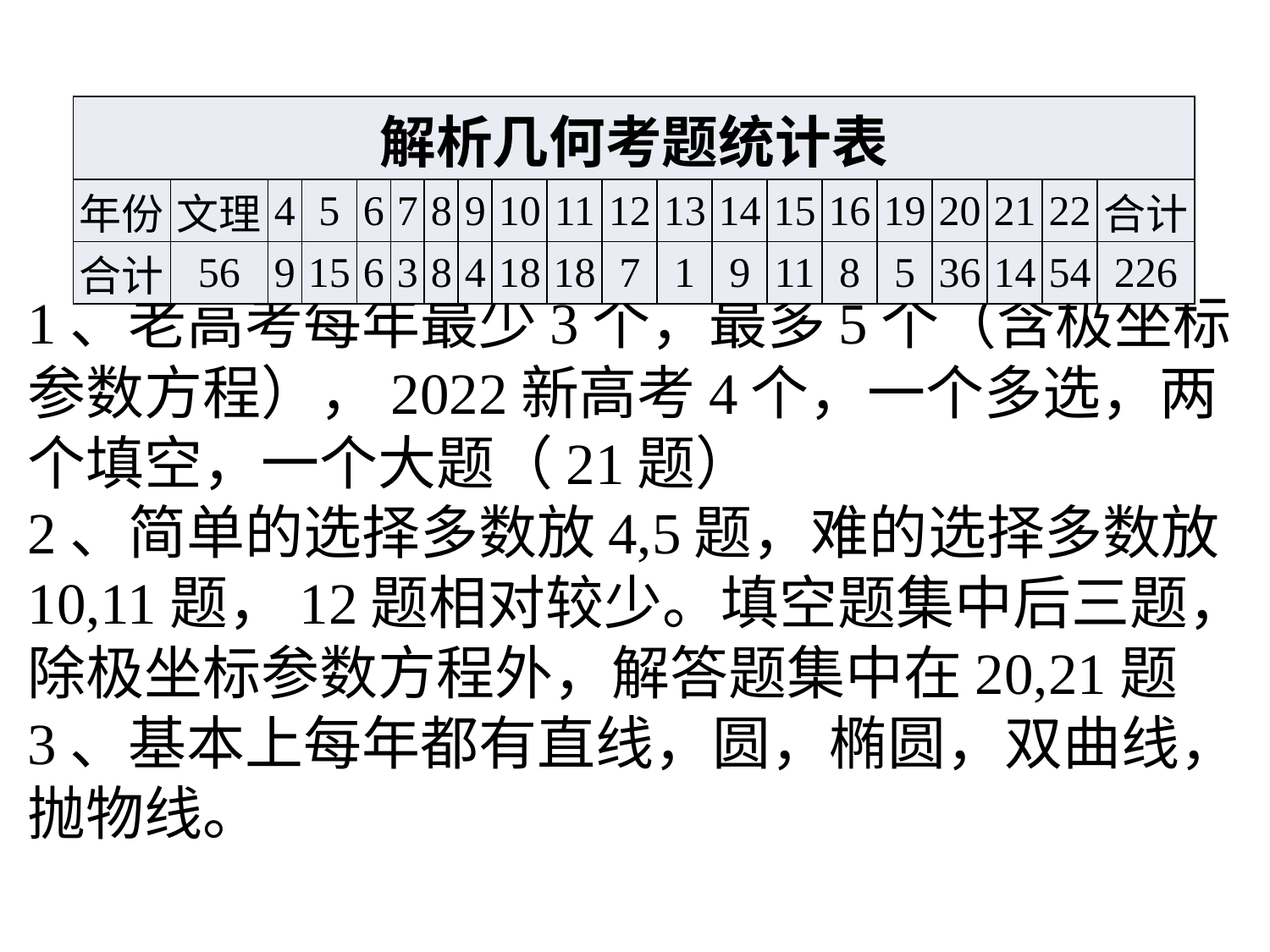

| 解析几何考题统计表 |  |  |  |  |  |  |  |  |  |  |  |  |  |  |  |  |  |  |  |
| --- | --- | --- | --- | --- | --- | --- | --- | --- | --- | --- | --- | --- | --- | --- | --- | --- | --- | --- | --- |
| 年份 | 文理 | 4 | 5 | 6 | 7 | 8 | 9 | 10 | 11 | 12 | 13 | 14 | 15 | 16 | 19 | 20 | 21 | 22 | 合计 |
| 合计 | 56 | 9 | 15 | 6 | 3 | 8 | 4 | 18 | 18 | 7 | 1 | 9 | 11 | 8 | 5 | 36 | 14 | 54 | 226 |
# 1、老高考每年最少3个，最多5个（含极坐标参数方程），2022新高考4个，一个多选，两个填空，一个大题（21题） 2、简单的选择多数放4,5题，难的选择多数放10,11题，12题相对较少。填空题集中后三题，除极坐标参数方程外，解答题集中在20,21题 3、基本上每年都有直线，圆，椭圆，双曲线，抛物线。